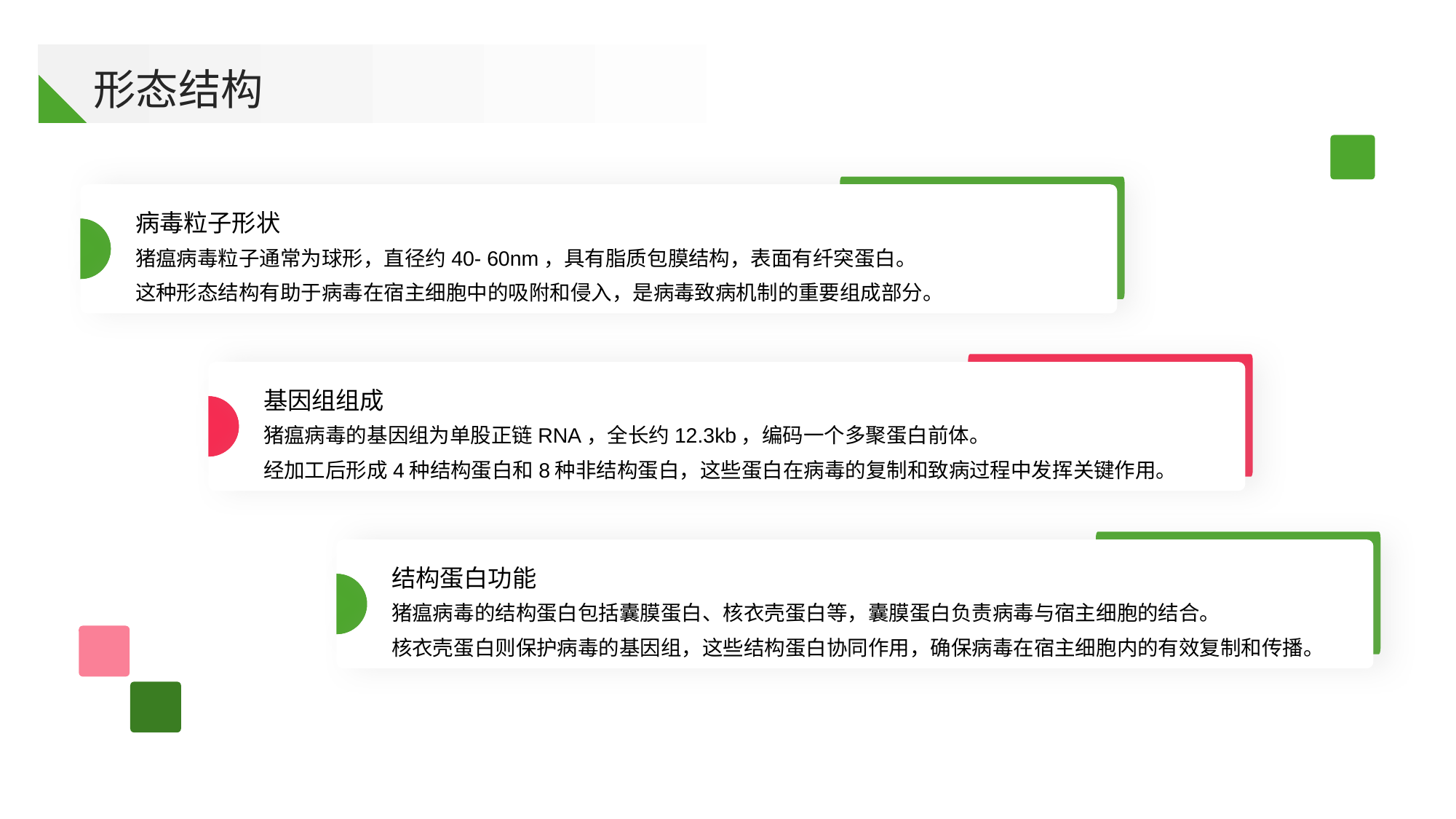

形态结构

病毒粒子形状

猪瘟病毒粒子通常为球形，直径约40- 60nm，具有脂质包膜结构，表面有纤突蛋白。
这种形态结构有助于病毒在宿主细胞中的吸附和侵入，是病毒致病机制的重要组成部分。

基因组组成

猪瘟病毒的基因组为单股正链RNA，全长约12.3kb，编码一个多聚蛋白前体。
经加工后形成4种结构蛋白和8种非结构蛋白，这些蛋白在病毒的复制和致病过程中发挥关键作用。

结构蛋白功能

猪瘟病毒的结构蛋白包括囊膜蛋白、核衣壳蛋白等，囊膜蛋白负责病毒与宿主细胞的结合。
核衣壳蛋白则保护病毒的基因组，这些结构蛋白协同作用，确保病毒在宿主细胞内的有效复制和传播。